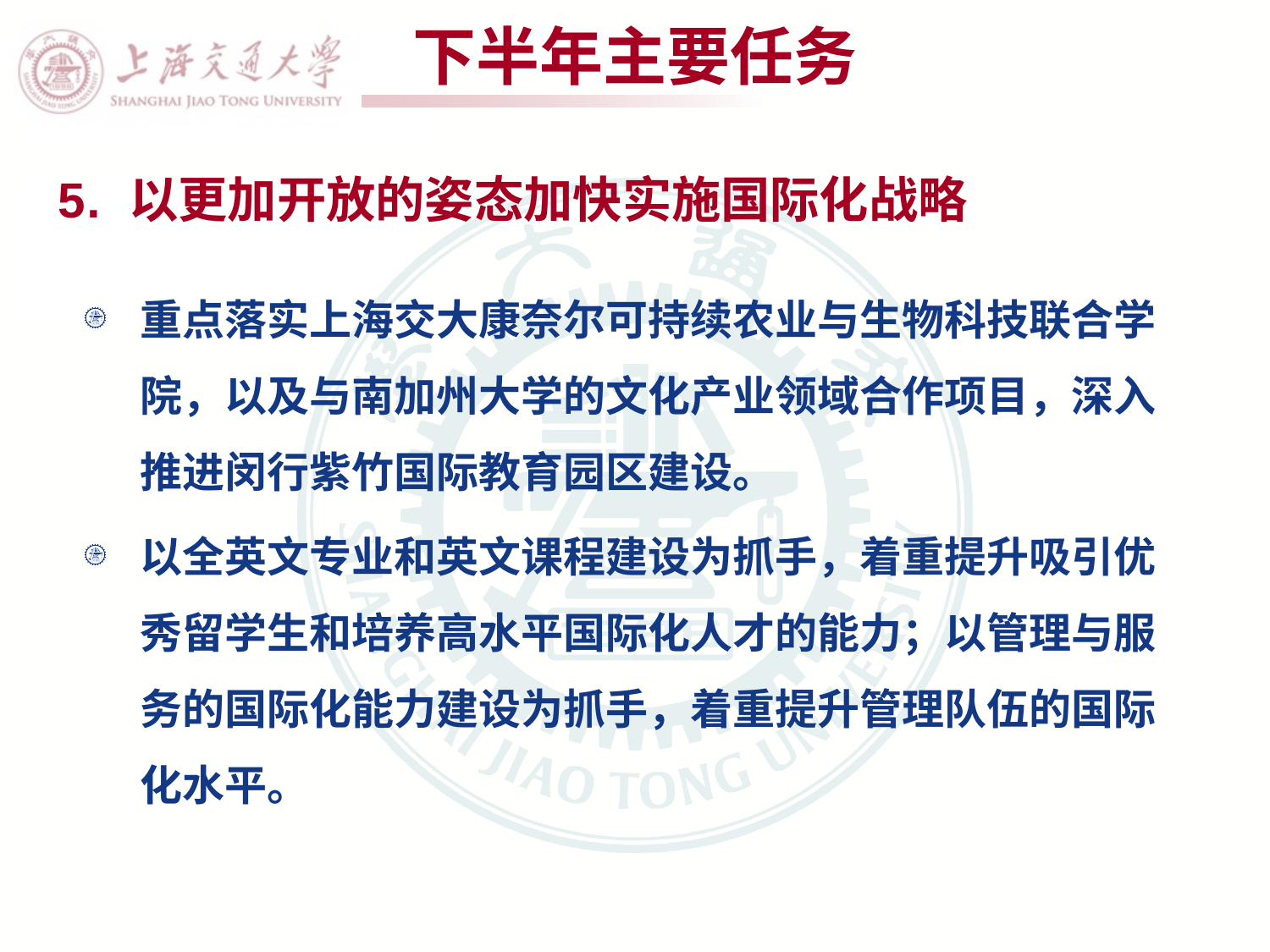

# 下半年主要任务
以更加开放的姿态加快实施国际化战略
重点落实上海交大康奈尔可持续农业与生物科技联合学院，以及与南加州大学的文化产业领域合作项目，深入推进闵行紫竹国际教育园区建设。
以全英文专业和英文课程建设为抓手，着重提升吸引优秀留学生和培养高水平国际化人才的能力；以管理与服务的国际化能力建设为抓手，着重提升管理队伍的国际化水平。